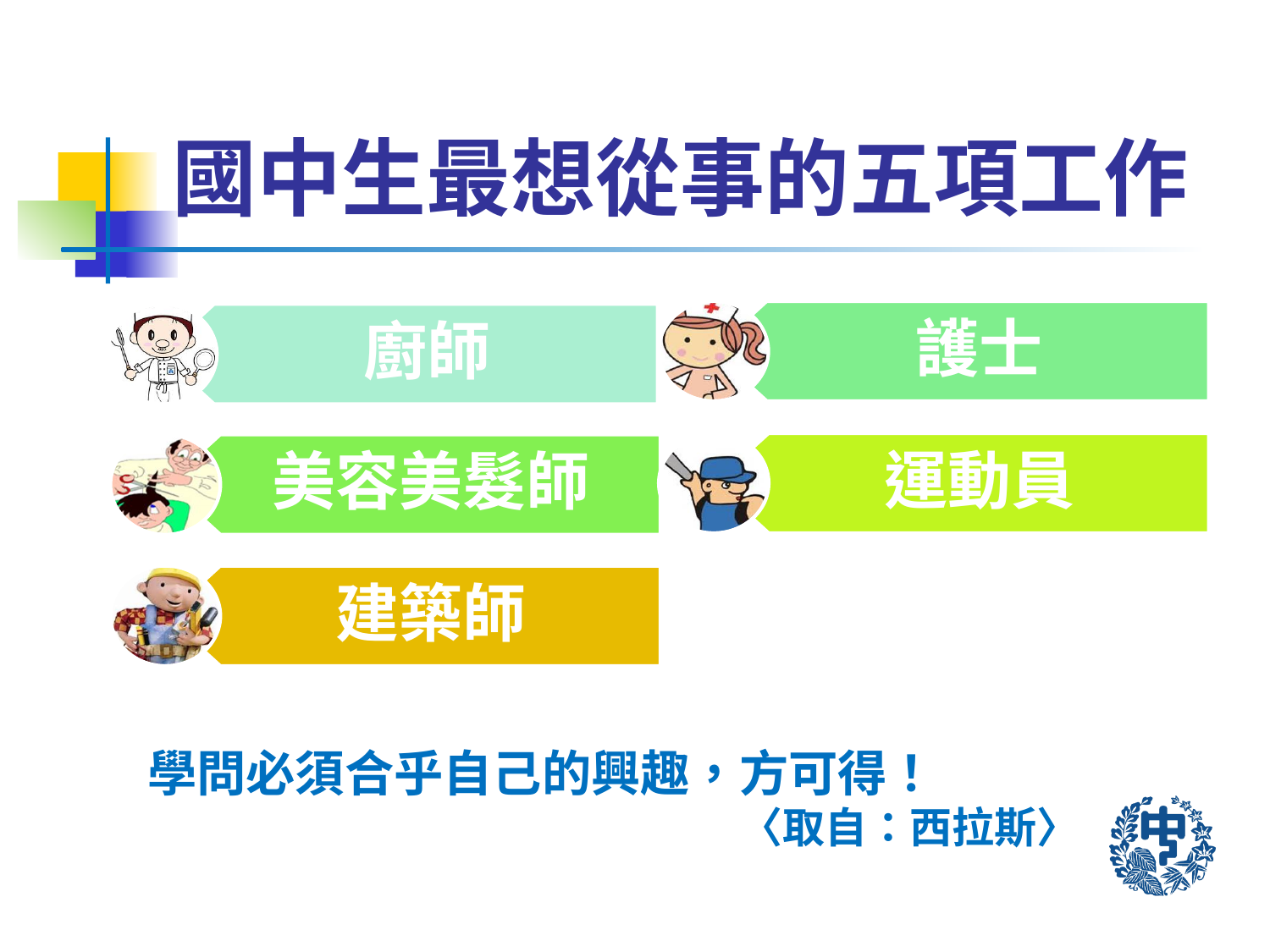

# 國中生最想從事的五項工作
護士

廚師

運動員

美容美髮師

建築師

學問必須合乎自己的興趣，方可得！
　　　　　　　　　　　　　　〈取自：西拉斯〉